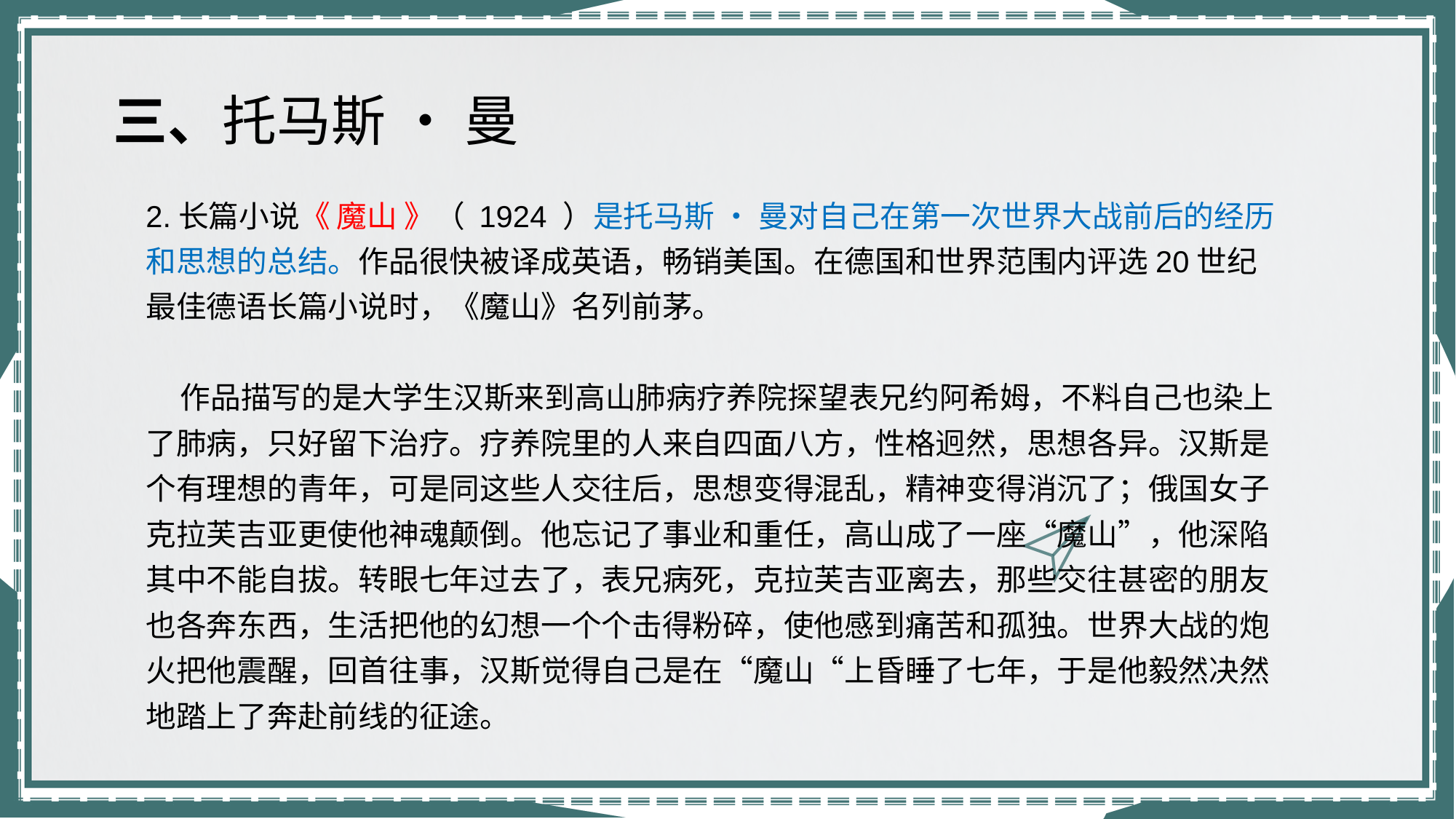

三、托马斯 • 曼
2.长篇小说《 魔山 》（ 1924 ）是托马斯 • 曼对自己在第一次世界大战前后的经历和思想的总结。作品很快被译成英语，畅销美国。在德国和世界范围内评选20世纪最佳德语长篇小说时，《魔山》名列前茅。

    作品描写的是大学生汉斯来到高山肺病疗养院探望表兄约阿希姆，不料自己也染上了肺病，只好留下治疗。疗养院里的人来自四面八方，性格迥然，思想各异。汉斯是个有理想的青年，可是同这些人交往后，思想变得混乱，精神变得消沉了；俄国女子克拉芙吉亚更使他神魂颠倒。他忘记了事业和重任，高山成了一座“魔山”，他深陷其中不能自拔。转眼七年过去了，表兄病死，克拉芙吉亚离去，那些交往甚密的朋友也各奔东西，生活把他的幻想一个个击得粉碎，使他感到痛苦和孤独。世界大战的炮火把他震醒，回首往事，汉斯觉得自己是在“魔山“上昏睡了七年，于是他毅然决然地踏上了奔赴前线的征途。